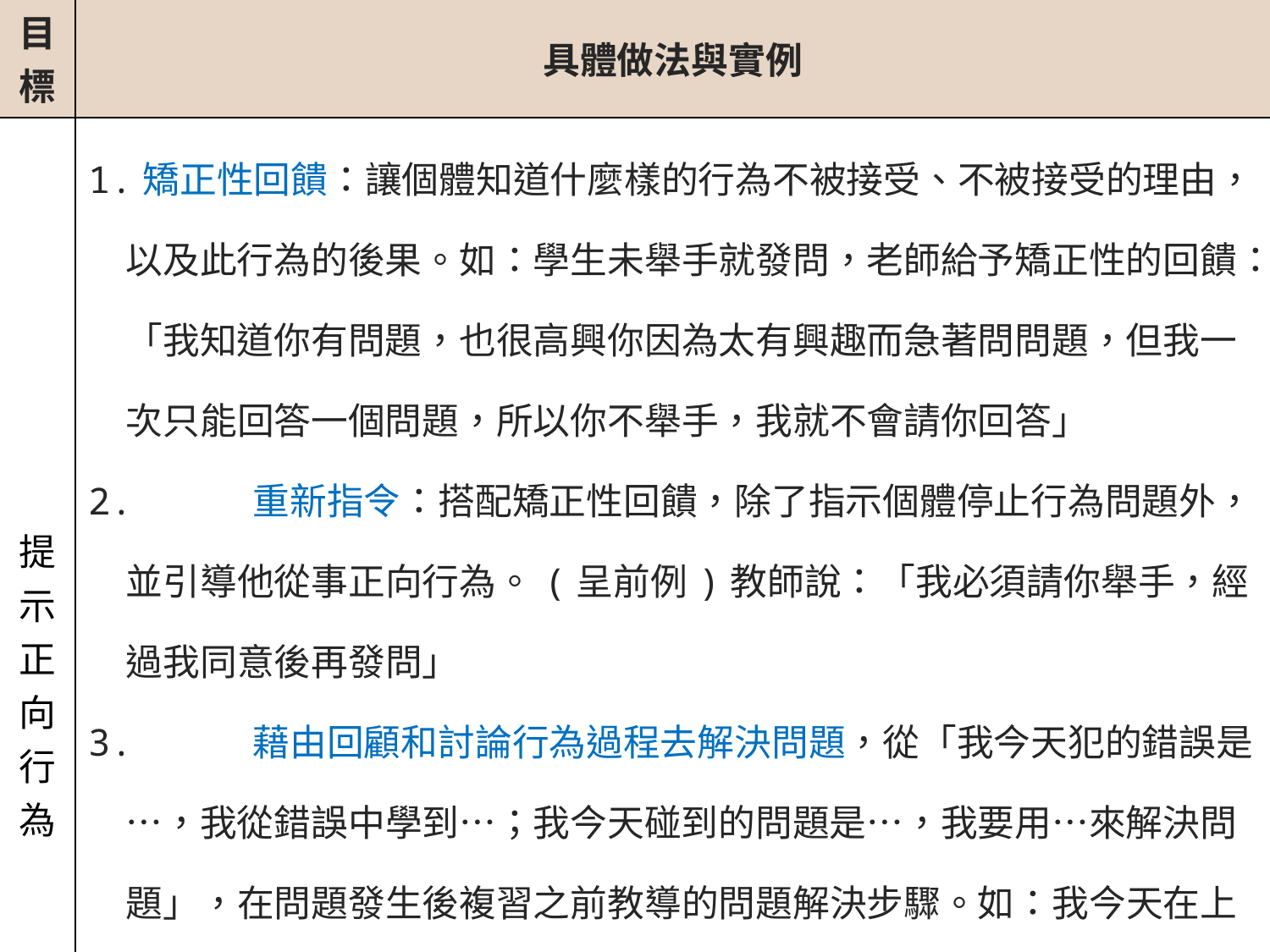

| 目標 | 具體做法與實例 |
| --- | --- |
| 提示正向行為 | 1.矯正性回饋：讓個體知道什麼樣的行為不被接受、不被接受的理由，以及此行為的後果。如：學生未舉手就發問，老師給予矯正性的回饋：「我知道你有問題，也很高興你因為太有興趣而急著問問題，但我一次只能回答一個問題，所以你不舉手，我就不會請你回答」 2. 重新指令：搭配矯正性回饋，除了指示個體停止行為問題外，並引導他從事正向行為。(呈前例)教師說：「我必須請你舉手，經過我同意後再發問」 3. 藉由回顧和討論行為過程去解決問題，從「我今天犯的錯誤是…，我從錯誤中學到…；我今天碰到的問題是…，我要用…來解決問題」，在問題發生後複習之前教導的問題解決步驟。如：我今天在上課時沒經過允許就說話，這樣做會影響到別人上課，我很想要講話的時候，我應該要舉手等老師點我才可以說話，或是下課時再跟同學或老師說」 |
# 參、課堂干擾行為處理策略─行為訓練